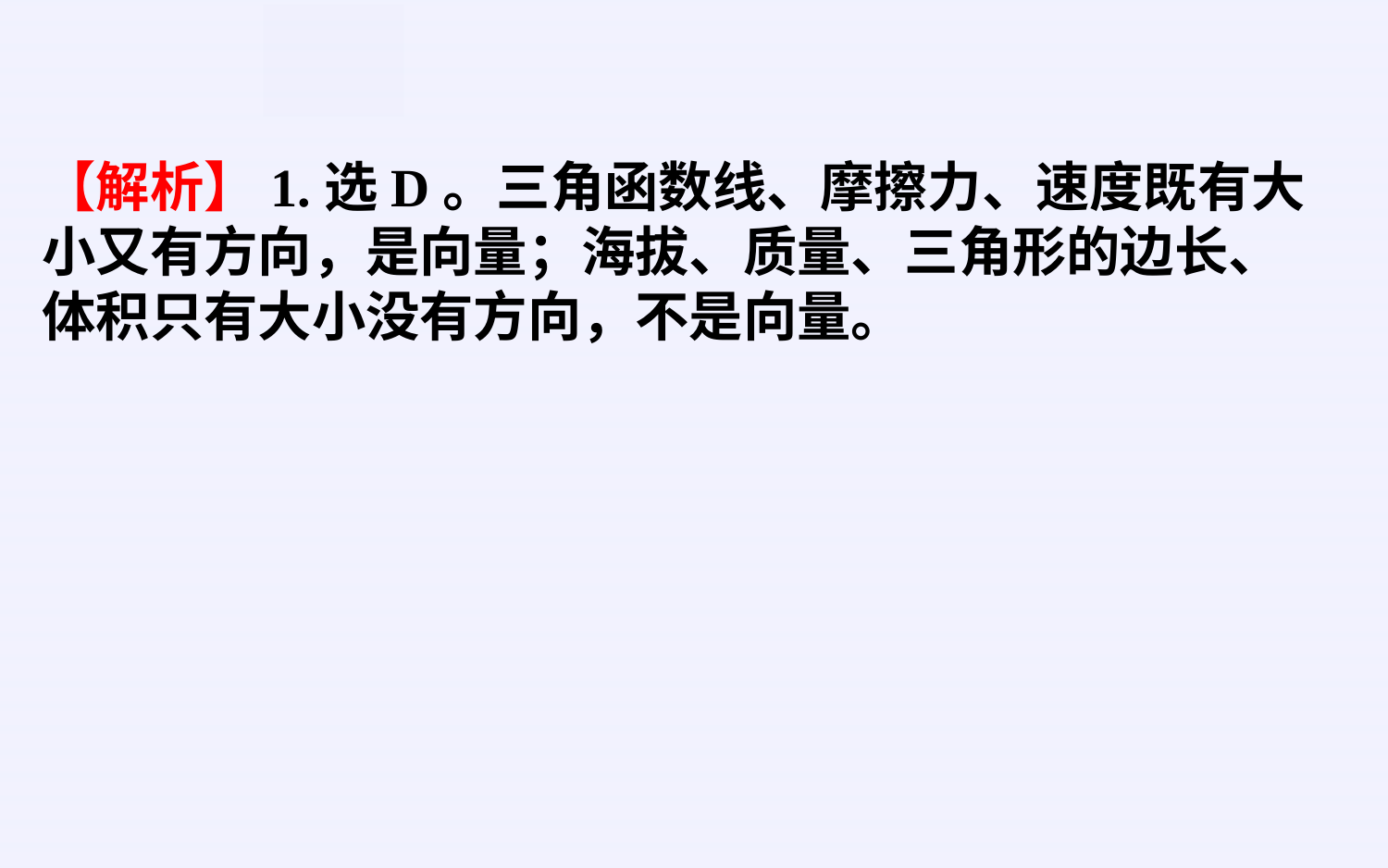

【解析】1.选D。三角函数线、摩擦力、速度既有大小又有方向，是向量；海拔、质量、三角形的边长、体积只有大小没有方向，不是向量。